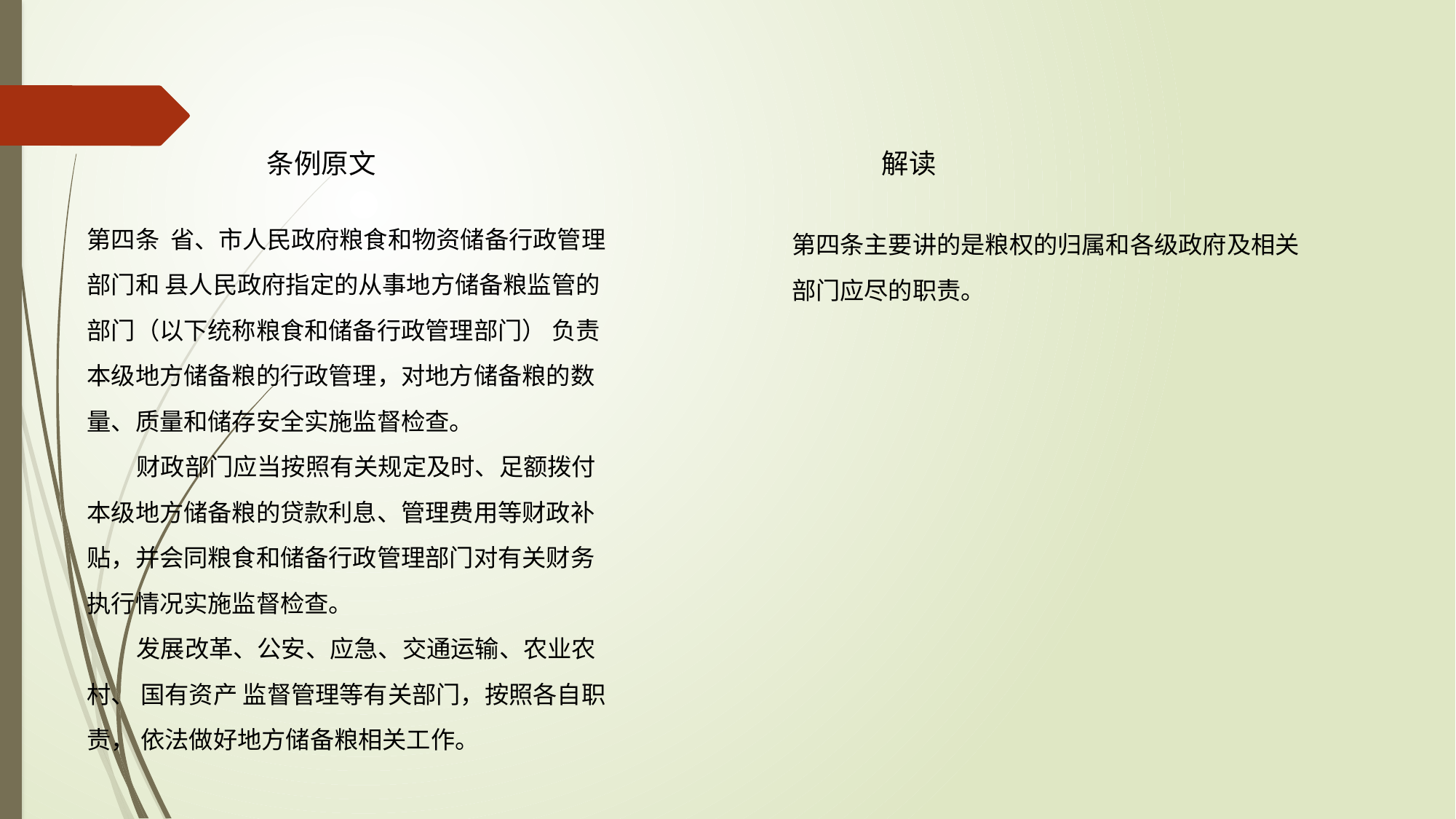

条例原文                                                                                  解读
第四条  省、市人民政府粮食和物资储备行政管理部门和 县人民政府指定的从事地方储备粮监管的部门（以下统称粮食和储备行政管理部门） 负责本级地方储备粮的行政管理，对地方储备粮的数量、质量和储存安全实施监督检查。
        财政部门应当按照有关规定及时、足额拨付本级地方储备粮的贷款利息、管理费用等财政补贴，并会同粮食和储备行政管理部门对有关财务执行情况实施监督检查。
        发展改革、公安、应急、交通运输、农业农村、 国有资产 监督管理等有关部门，按照各自职责， 依法做好地方储备粮相关工作。
第四条主要讲的是粮权的归属和各级政府及相关部门应尽的职责。